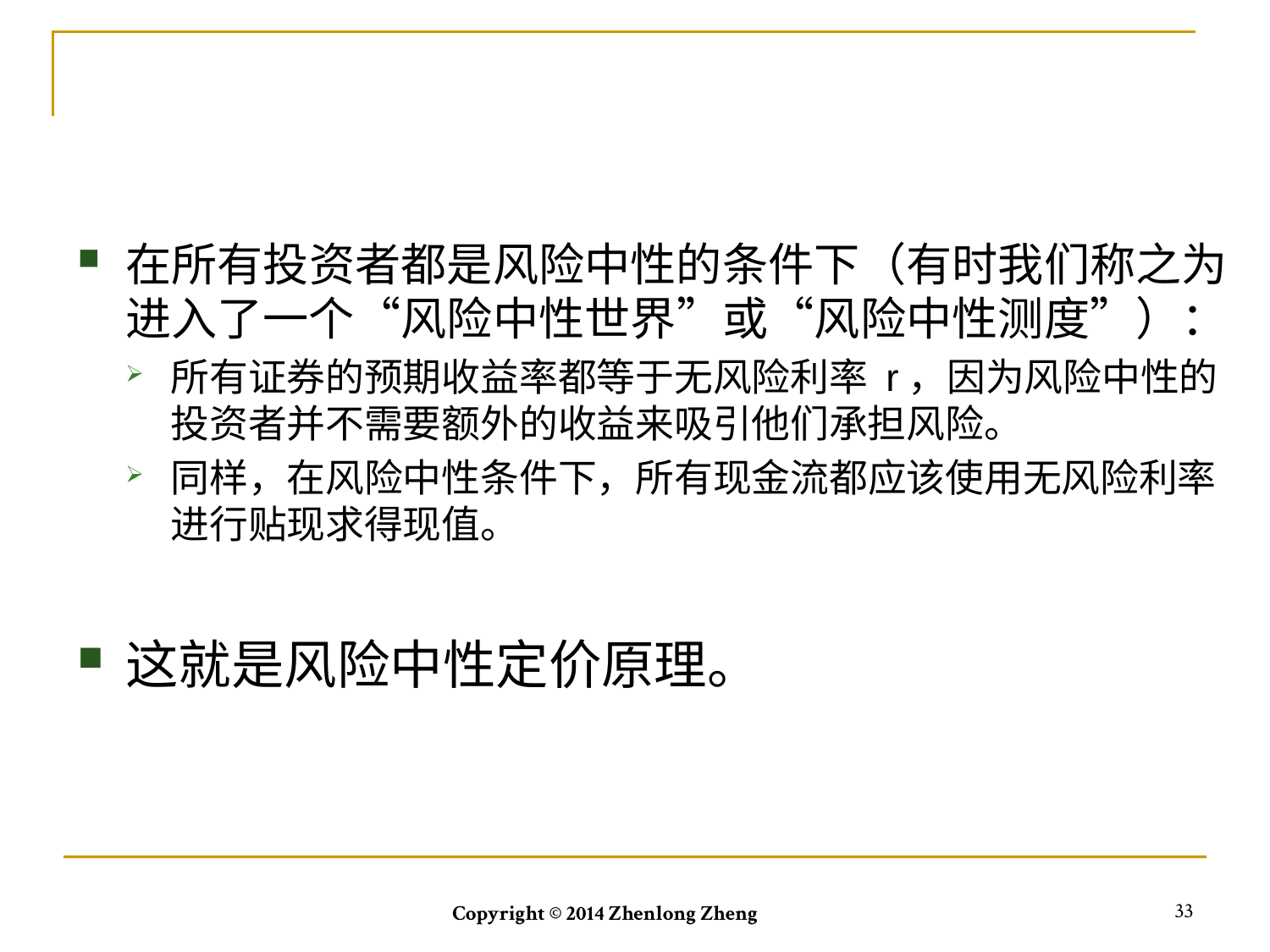

#

在所有投资者都是风险中性的条件下（有时我们称之为进入了一个“风险中性世界”或“风险中性测度”）：
所有证券的预期收益率都等于无风险利率 r，因为风险中性的投资者并不需要额外的收益来吸引他们承担风险。
同样，在风险中性条件下，所有现金流都应该使用无风险利率进行贴现求得现值。

这就是风险中性定价原理。
33
Copyright © 2014 Zhenlong Zheng